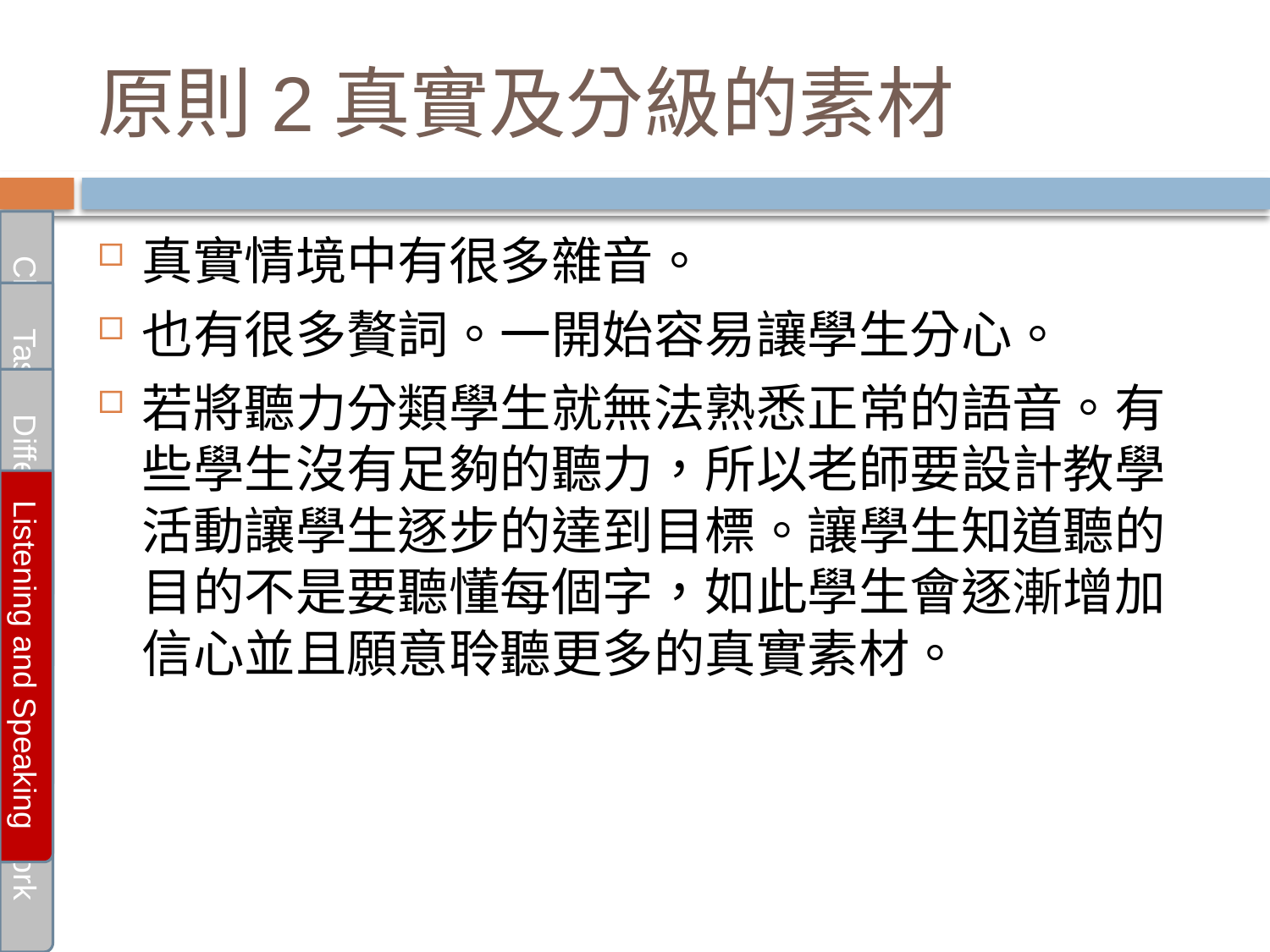

# 原則2真實及分級的素材
真實情境中有很多雜音。
也有很多贅詞。一開始容易讓學生分心。
若將聽力分類學生就無法熟悉正常的語音。有些學生沒有足夠的聽力，所以老師要設計教學活動讓學生逐步的達到目標。讓學生知道聽的目的不是要聽懂每個字，如此學生會逐漸增加信心並且願意聆聽更多的真實素材。
Classroom Language
Task-Based Learning
Differentiation Teaching
Listening and Speaking
Pair and Group work